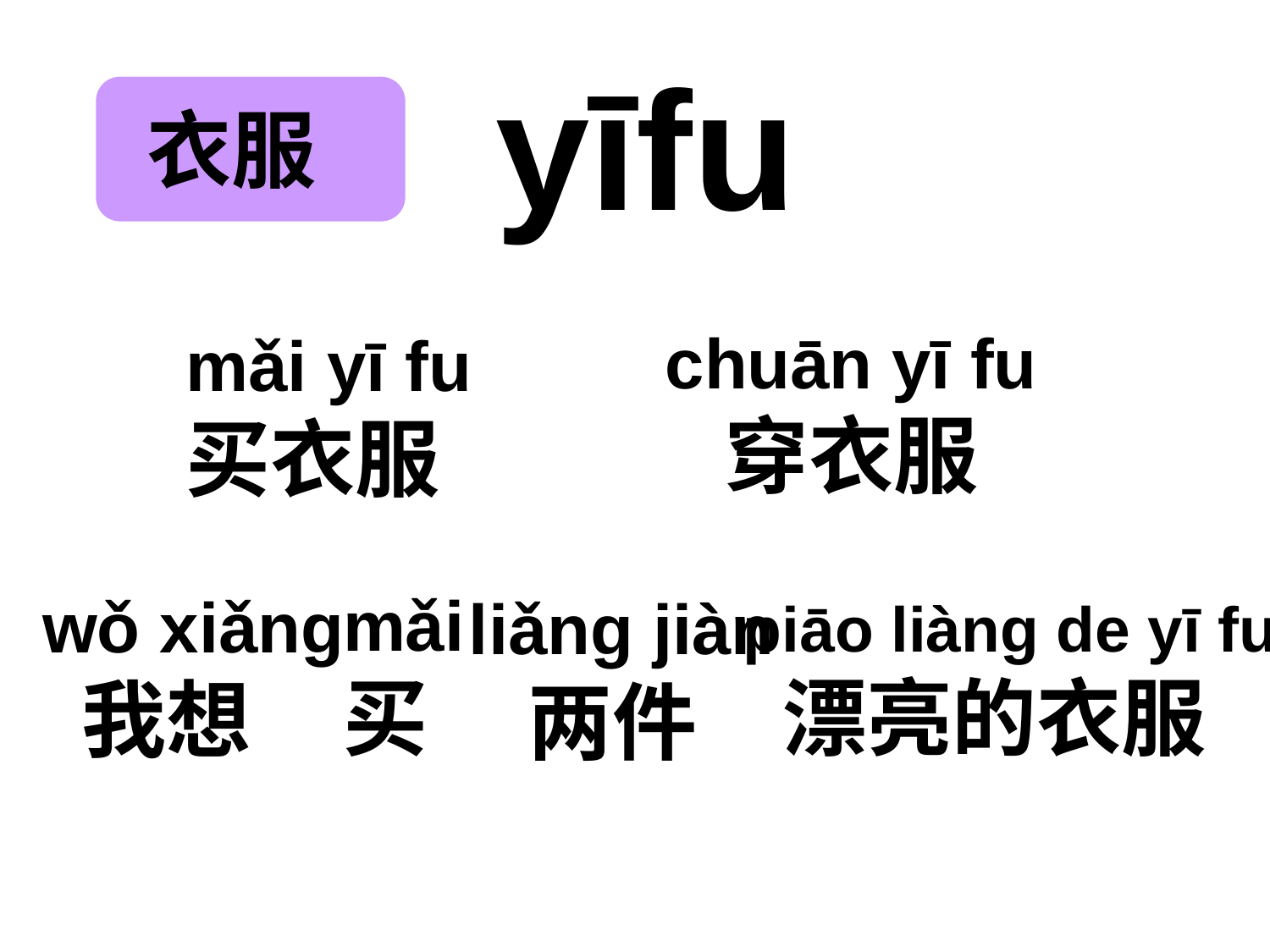

yīfu

衣服
chuān yī fu
  穿衣服
mǎi yī fu
买衣服
mǎi
买
wǒ xiǎng
 我想
liǎng jiàn
  两件
piāo liàng de yī fu
 漂亮的衣服